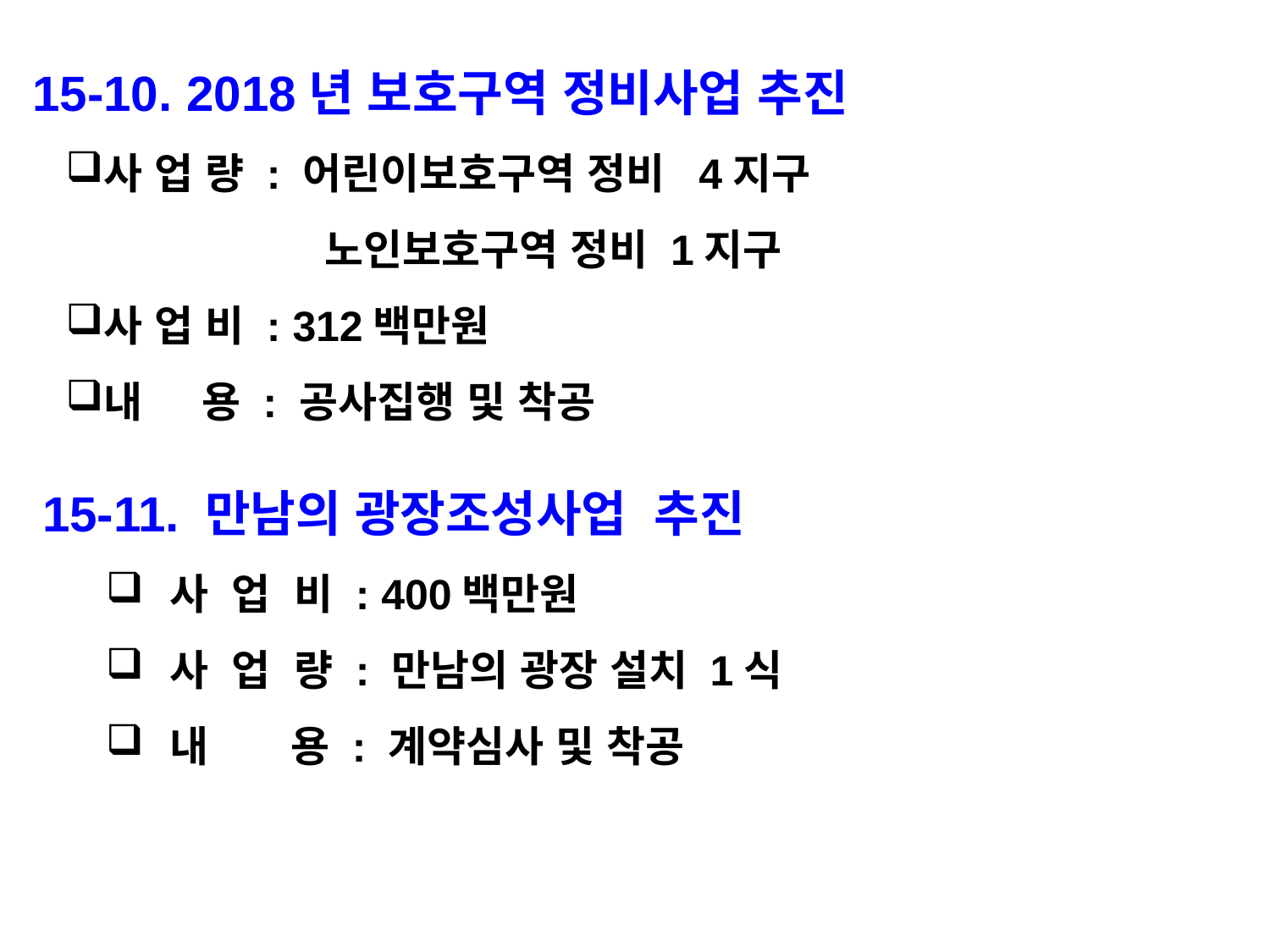

15-10. 2018년 보호구역 정비사업 추진
사 업 량 : 어린이보호구역 정비  4지구
                   노인보호구역 정비 1지구
사 업 비 : 312백만원
내     용 : 공사집행 및 착공
15-11. 만남의 광장조성사업  추진
사  업  비 : 400백만원
사  업  량 : 만남의 광장 설치 1식
내       용 : 계약심사 및 착공